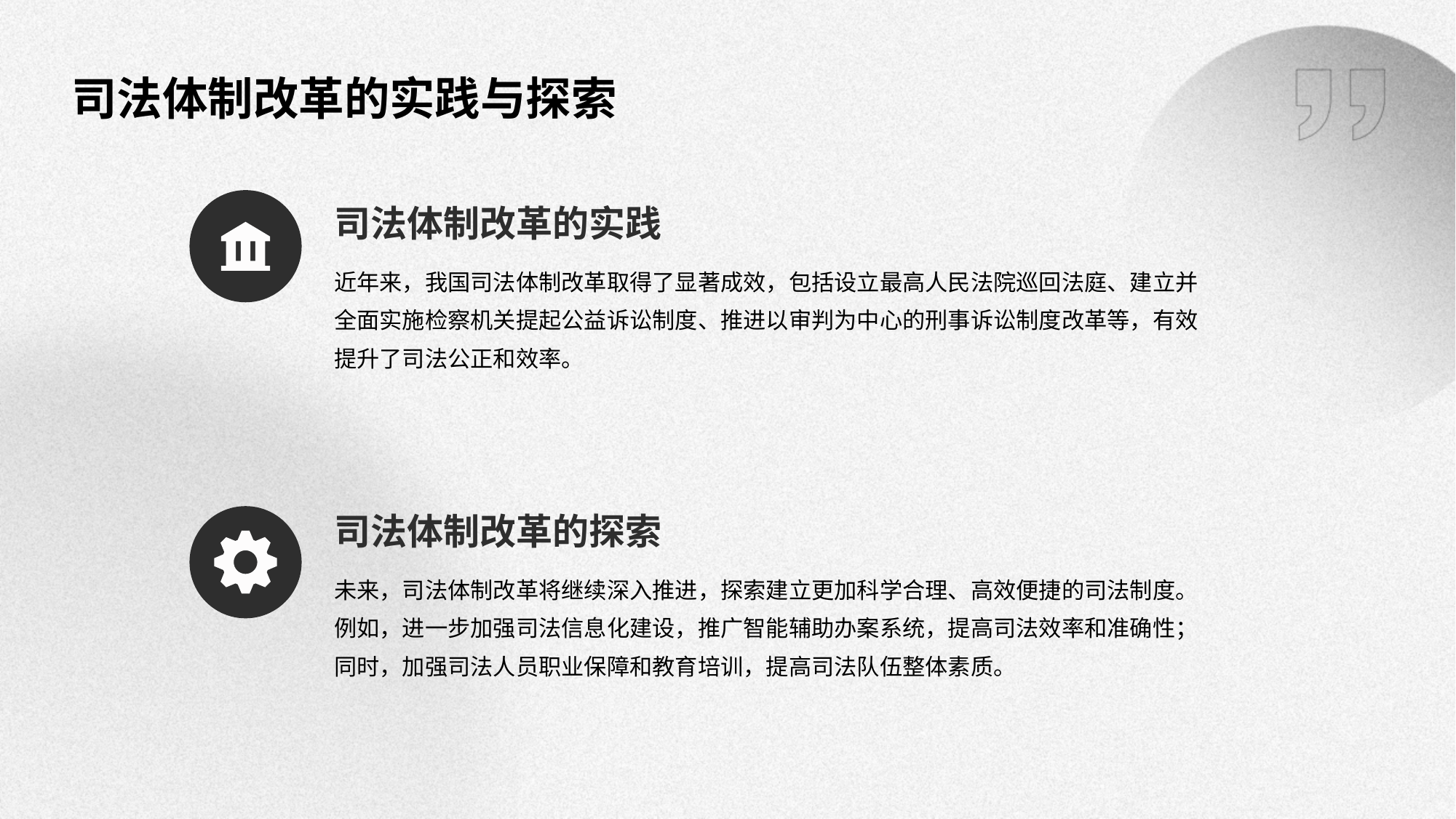

司法体制改革的实践与探索
司法体制改革的实践

近年来，我国司法体制改革取得了显著成效，包括设立最高人民法院巡回法庭、建立并全面实施检察机关提起公益诉讼制度、推进以审判为中心的刑事诉讼制度改革等，有效提升了司法公正和效率。
司法体制改革的探索

未来，司法体制改革将继续深入推进，探索建立更加科学合理、高效便捷的司法制度。例如，进一步加强司法信息化建设，推广智能辅助办案系统，提高司法效率和准确性；同时，加强司法人员职业保障和教育培训，提高司法队伍整体素质。